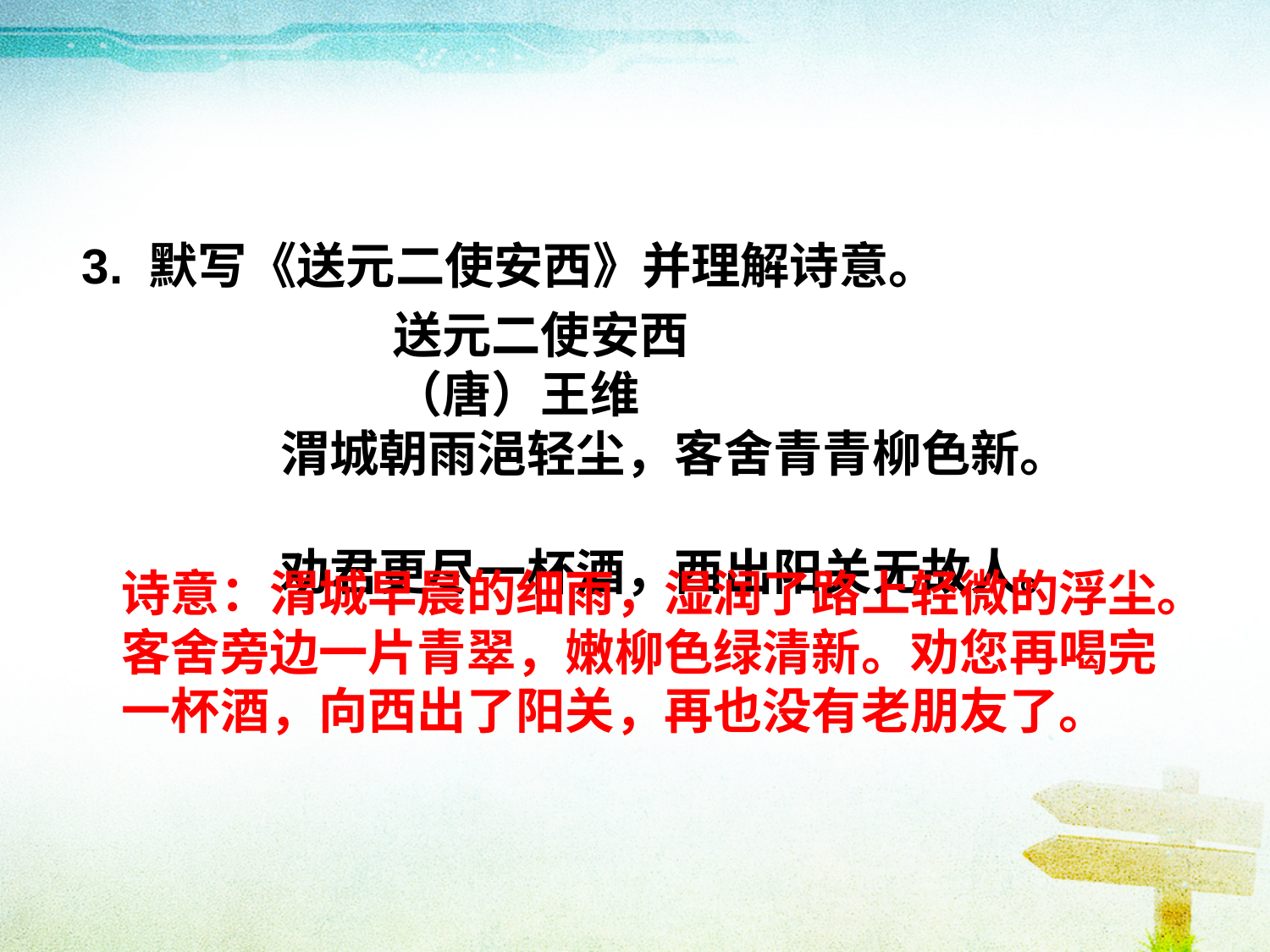

3. 默写《送元二使安西》并理解诗意。
         送元二使安西
         （唐）王维
渭城朝雨浥轻尘，客舍青青柳色新。
劝君更尽一杯酒，西出阳关无故人。
诗意：渭城早晨的细雨，湿润了路上轻微的浮尘。客舍旁边一片青翠，嫩柳色绿清新。劝您再喝完一杯酒，向西出了阳关，再也没有老朋友了。